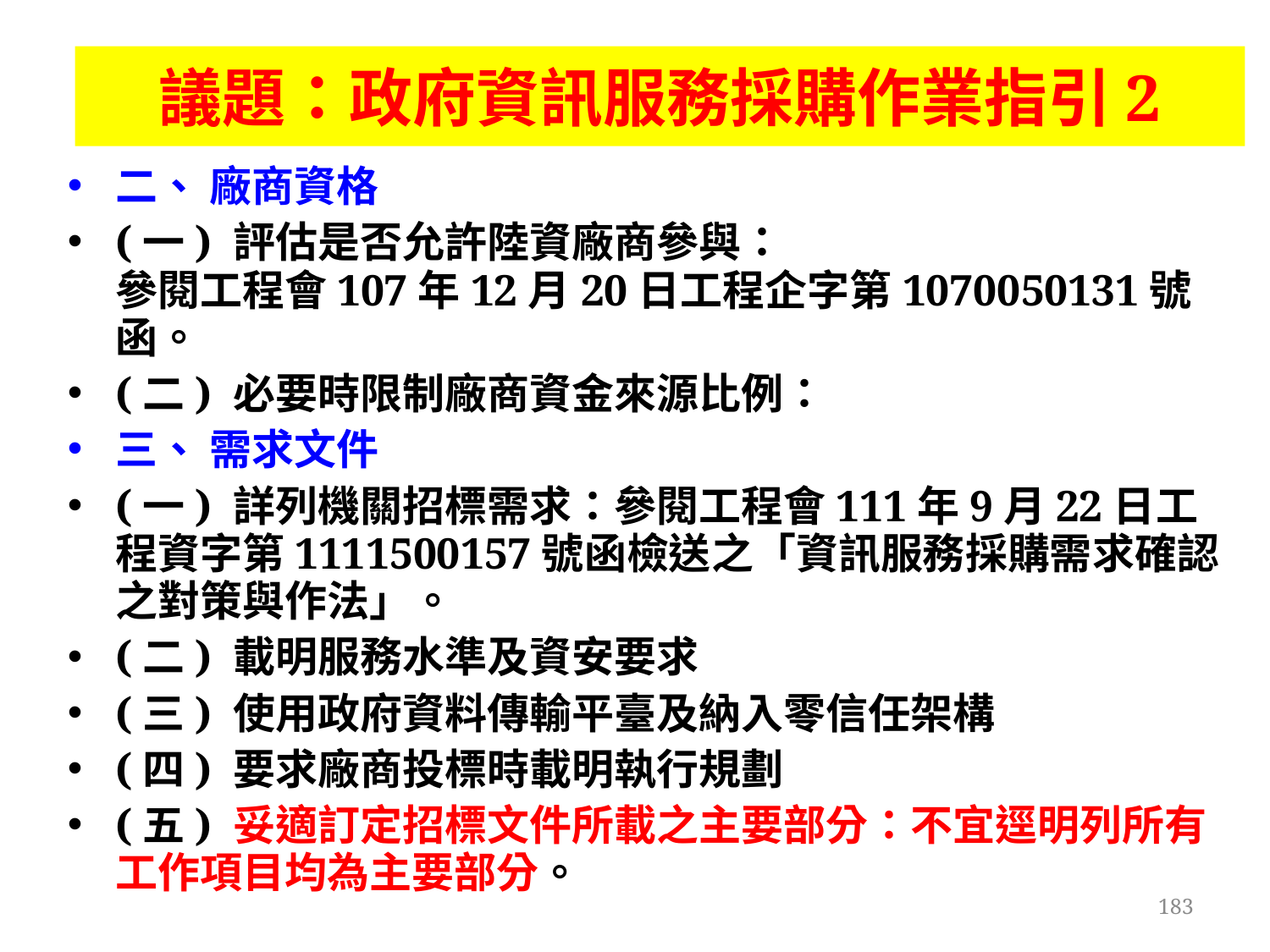

# 議題：政府資訊服務採購作業指引2
二、 廠商資格
(一) 評估是否允許陸資廠商參與：
參閱工程會107年12月20日工程企字第1070050131號函。
(二) 必要時限制廠商資金來源比例：
三、 需求文件
(一) 詳列機關招標需求：參閱工程會111年9月22日工程資字第1111500157號函檢送之「資訊服務採購需求確認之對策與作法」。
(二) 載明服務水準及資安要求
(三) 使用政府資料傳輸平臺及納入零信任架構
(四) 要求廠商投標時載明執行規劃
(五) 妥適訂定招標文件所載之主要部分：不宜逕明列所有工作項目均為主要部分。
183